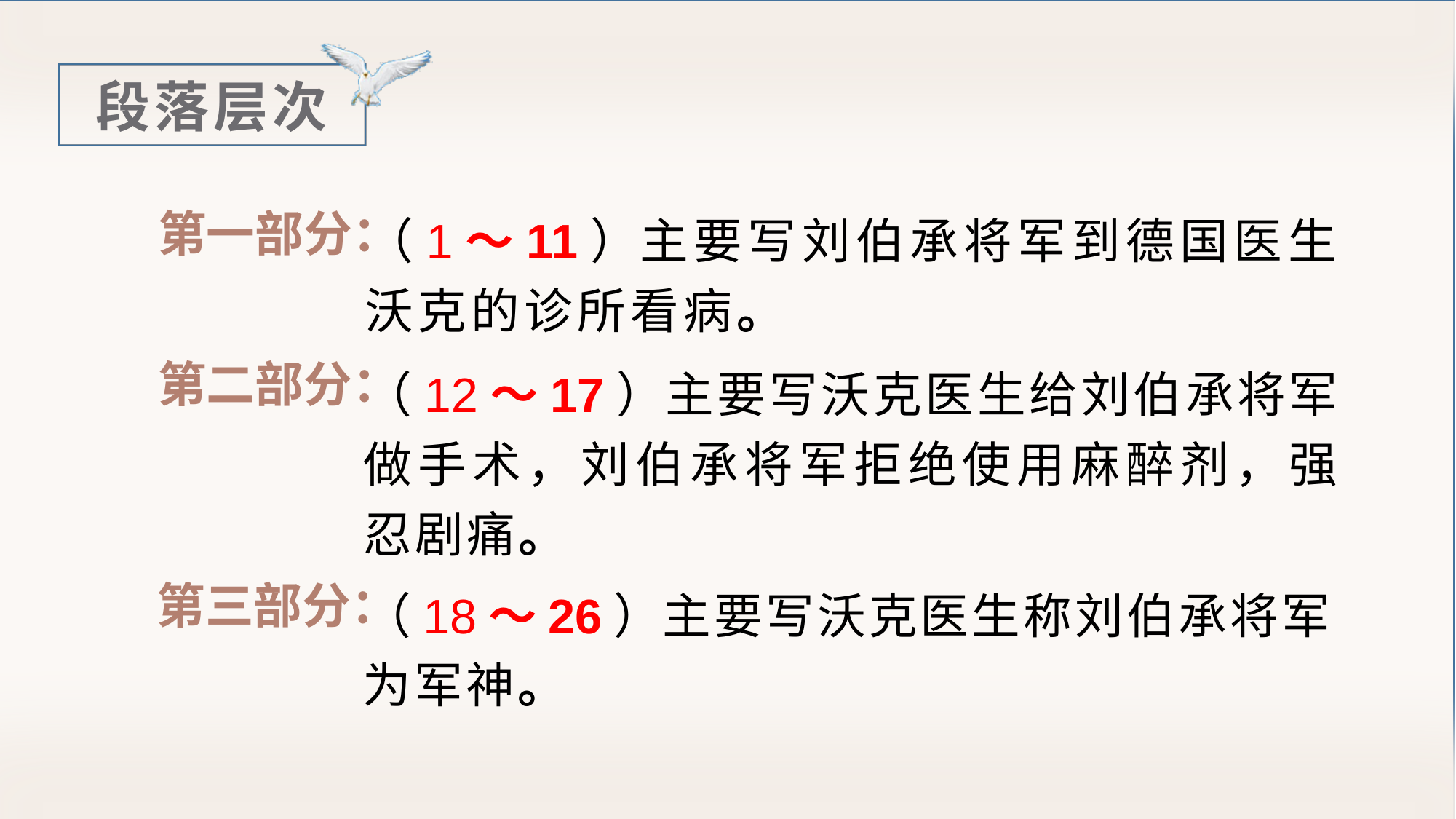

段落层次
（1～11）主要写刘伯承将军到德国医生沃克的诊所看病。
第一部分：
（12～17）主要写沃克医生给刘伯承将军做手术，刘伯承将军拒绝使用麻醉剂，强忍剧痛。
第二部分：
（18～26）主要写沃克医生称刘伯承将军为军神。
第三部分：